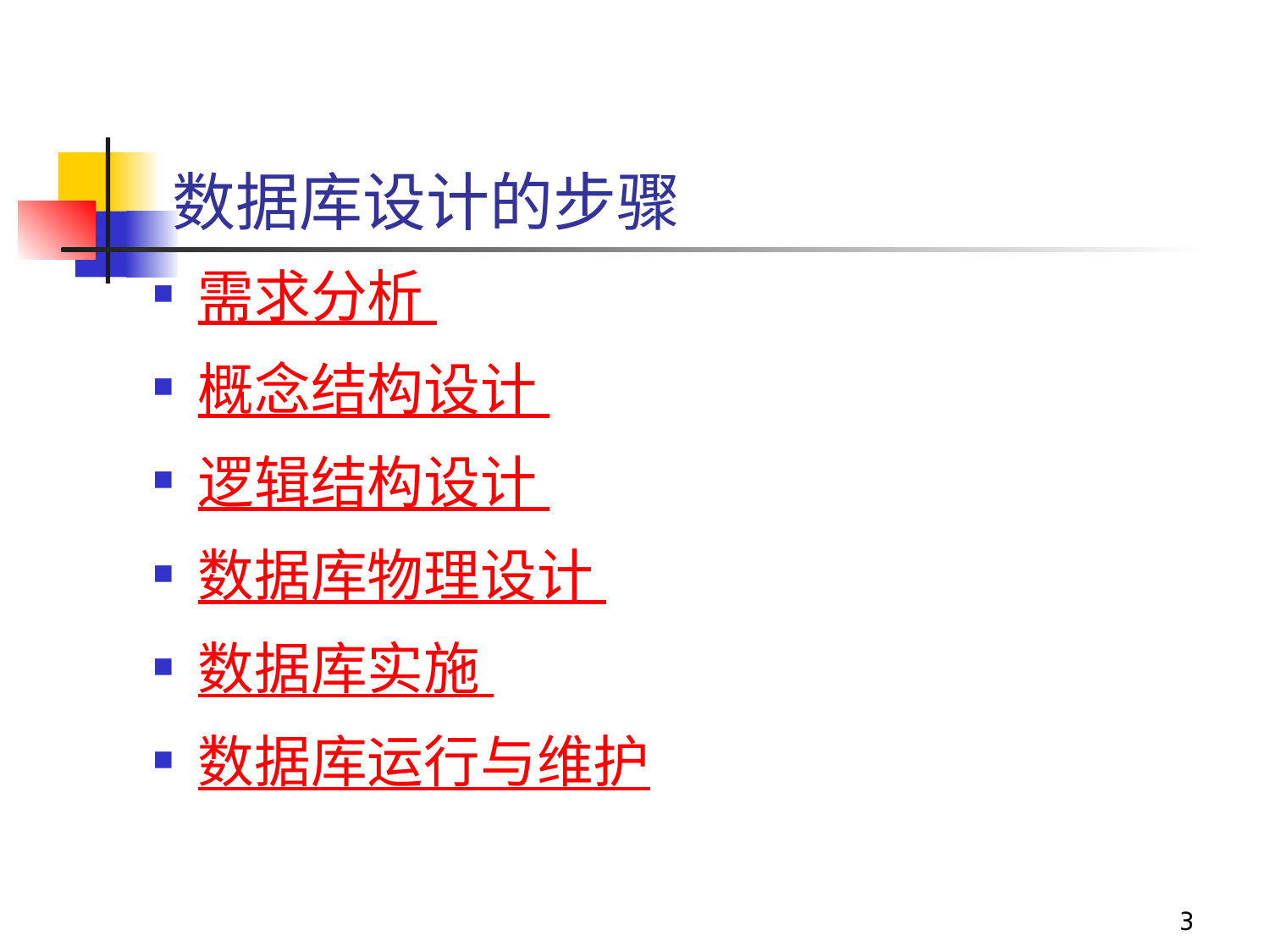

# 数据库设计的步骤
需求分析
概念结构设计
逻辑结构设计
数据库物理设计
数据库实施
数据库运行与维护

3